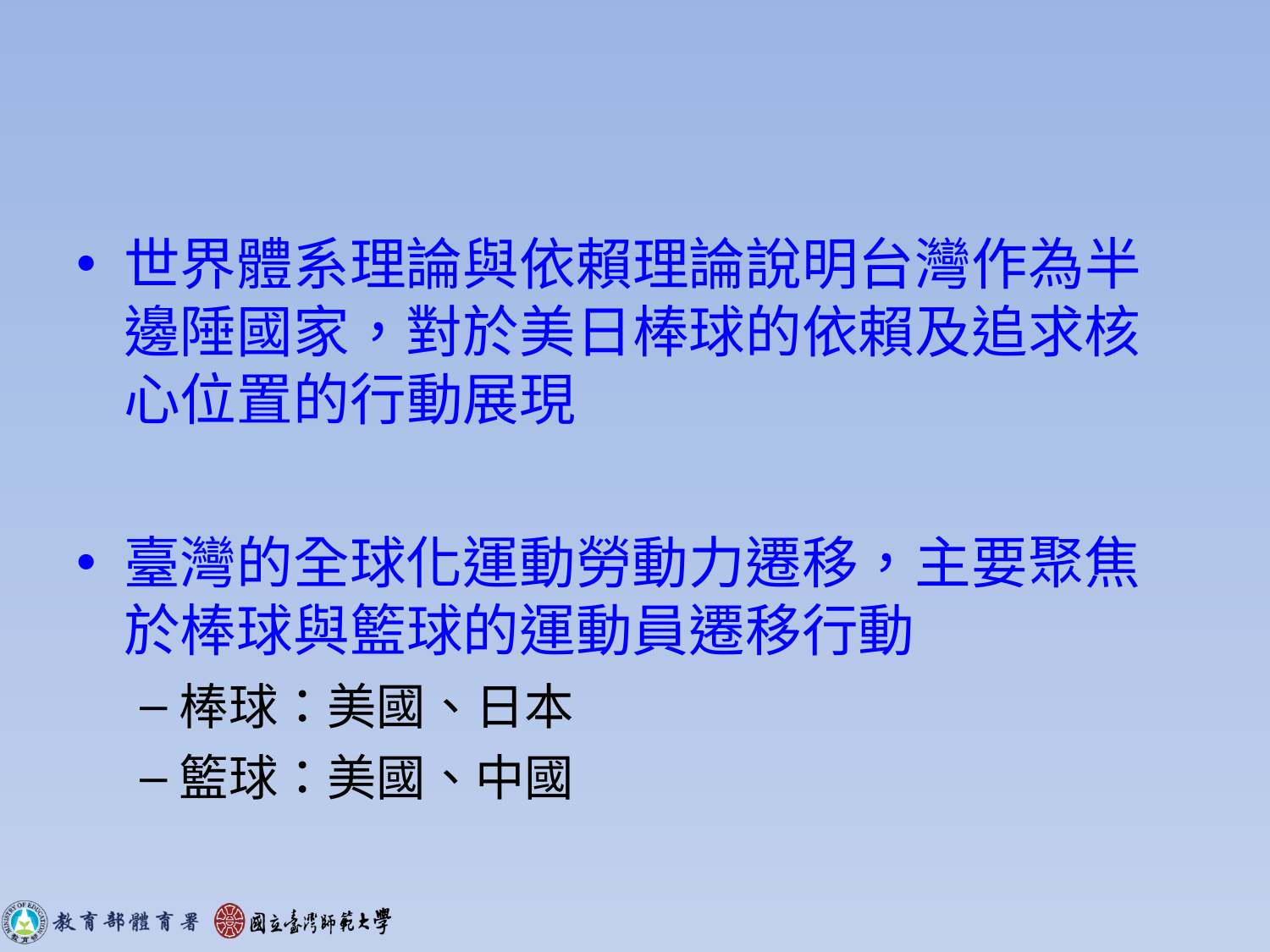

#
世界體系理論與依賴理論說明台灣作為半邊陲國家，對於美日棒球的依賴及追求核心位置的行動展現

臺灣的全球化運動勞動力遷移，主要聚焦於棒球與籃球的運動員遷移行動
棒球：美國、日本
籃球：美國、中國